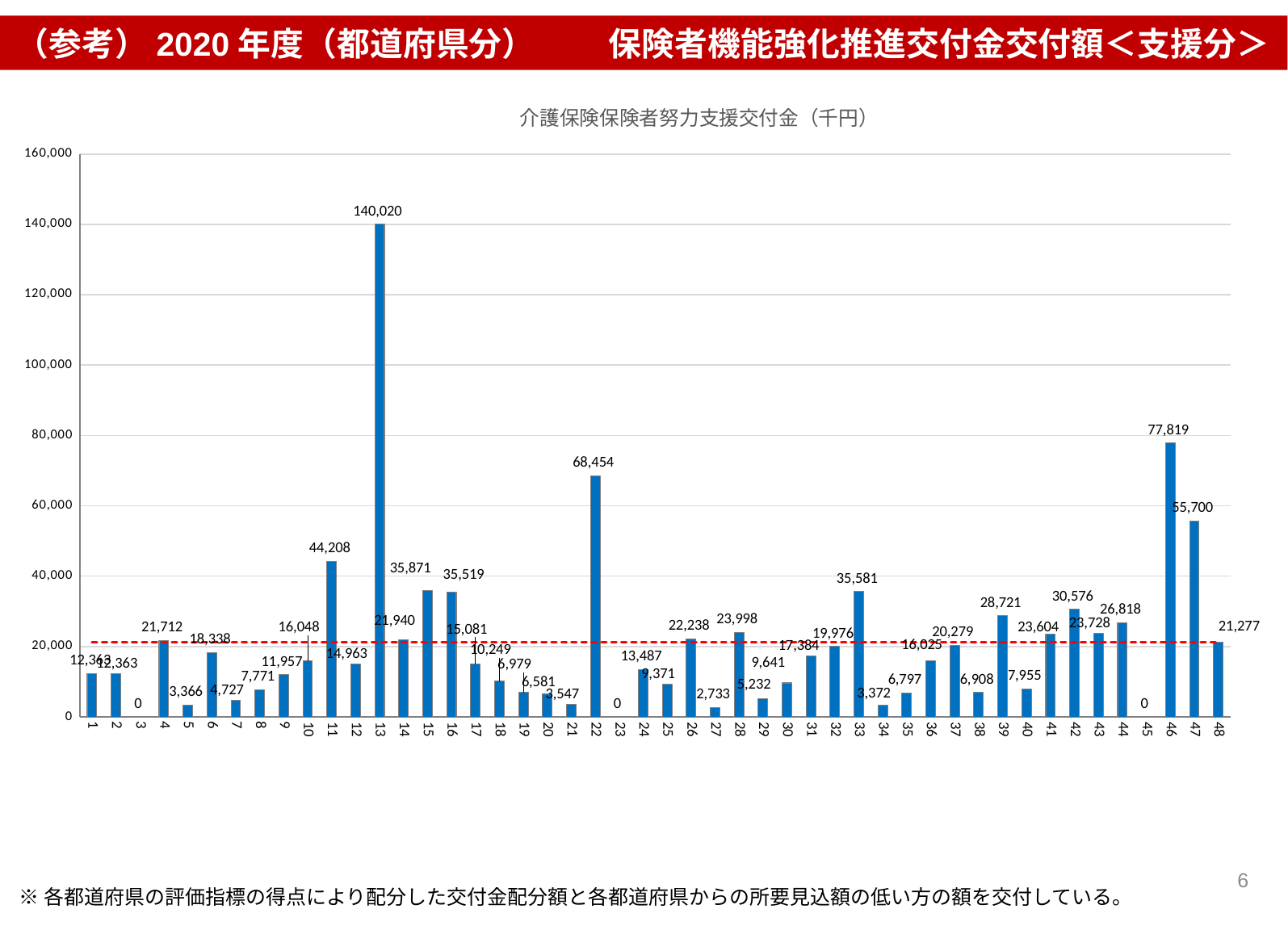

（参考）2020年度（都道府県分） 　　保険者機能強化推進交付金交付額＜支援分＞

### Chart: 介護保険保険者努力支援交付金（千円）

| Category | 介護保険保険者努力支援交付金（千円） | 平均 |  |
|---|---|---|---|
6
※各都道府県の評価指標の得点により配分した交付金配分額と各都道府県からの所要見込額の低い方の額を交付している。